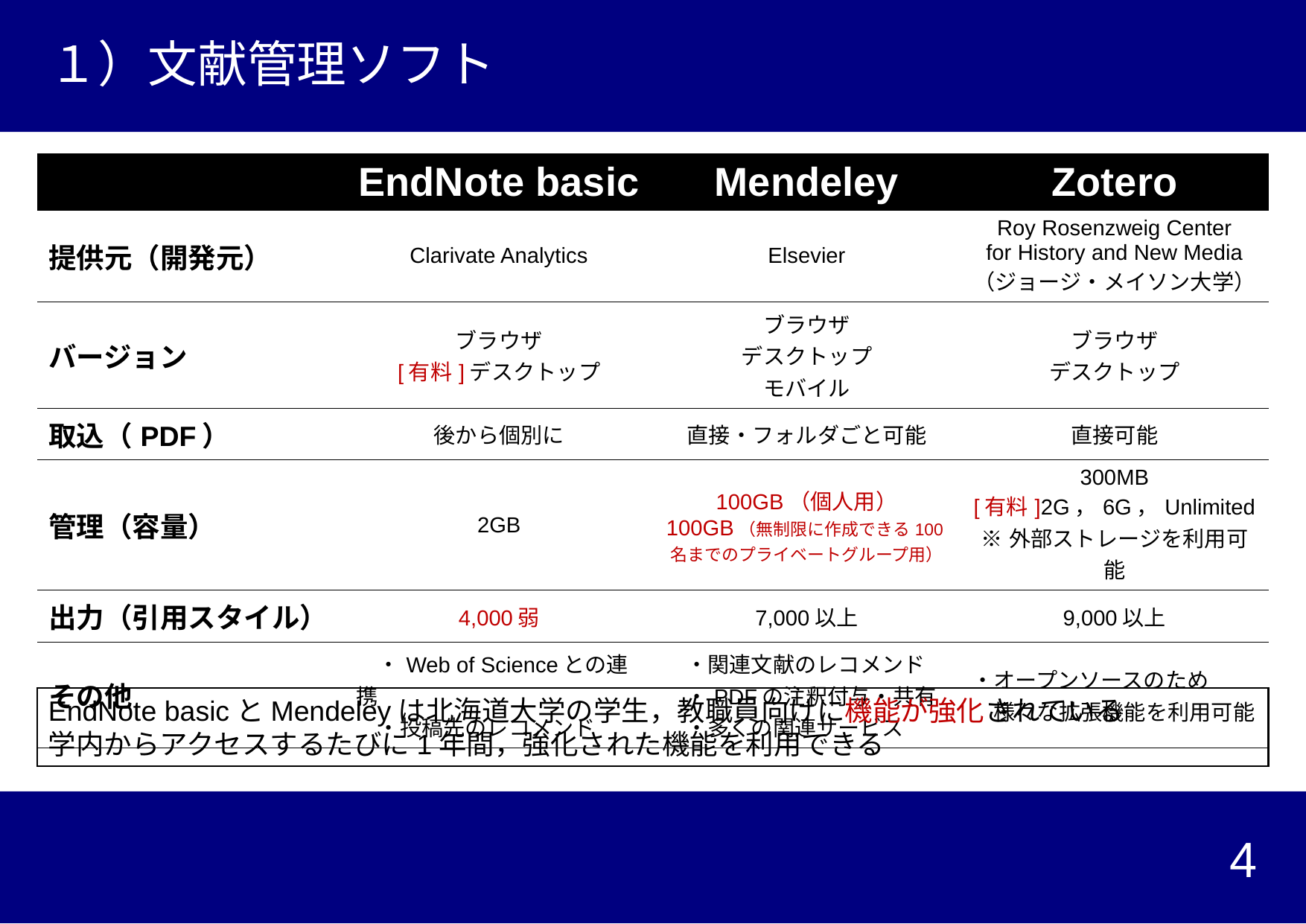

# １）文献管理ソフト
|  | EndNote basic | Mendeley | Zotero |
| --- | --- | --- | --- |
| 提供元（開発元） | Clarivate Analytics | Elsevier | Roy Rosenzweig Center for History and New Media （ジョージ・メイソン大学） |
| バージョン | ブラウザ [有料]デスクトップ | ブラウザ デスクトップ モバイル | ブラウザ デスクトップ |
| 取込（PDF） | 後から個別に | 直接・フォルダごと可能 | 直接可能 |
| 管理（容量） | 2GB | 100GB（個人用） 100GB（無制限に作成できる100名までのプライベートグループ用） | 300MB [有料]2G，6G，Unlimited ※外部ストレージを利用可能 |
| 出力（引用スタイル） | 4,000弱 | 7,000以上 | 9,000以上 |
| その他 | ・Web of Scienceとの連携 　・投稿先のレコメンド | ・関連文献のレコメンド 　・PDFの注釈付与・共有 　・多くの関連サービス | ・オープンソースのため 　様々な拡張機能を利用可能 |
EndNote basicとMendeleyは北海道大学の学生，教職員向けに機能が強化されている
学内からアクセスするたびに1年間，強化された機能を利用できる
4